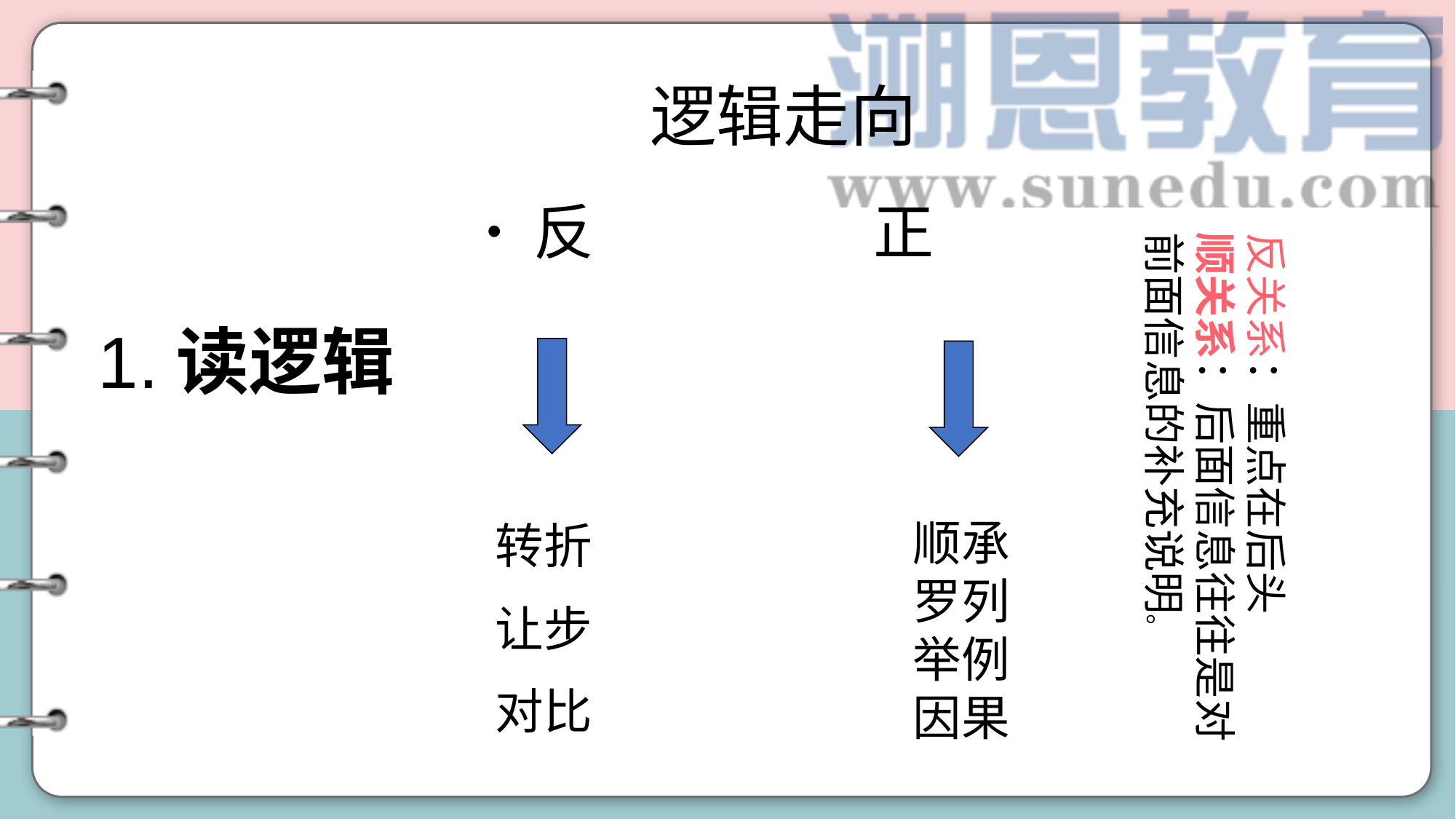

逻辑走向
 反                             正
反关系：重点在后头
顺关系：后面信息往往是对前面信息的补充说明。
1.读逻辑

顺承
罗列
举例
因果
转折
让步
对比